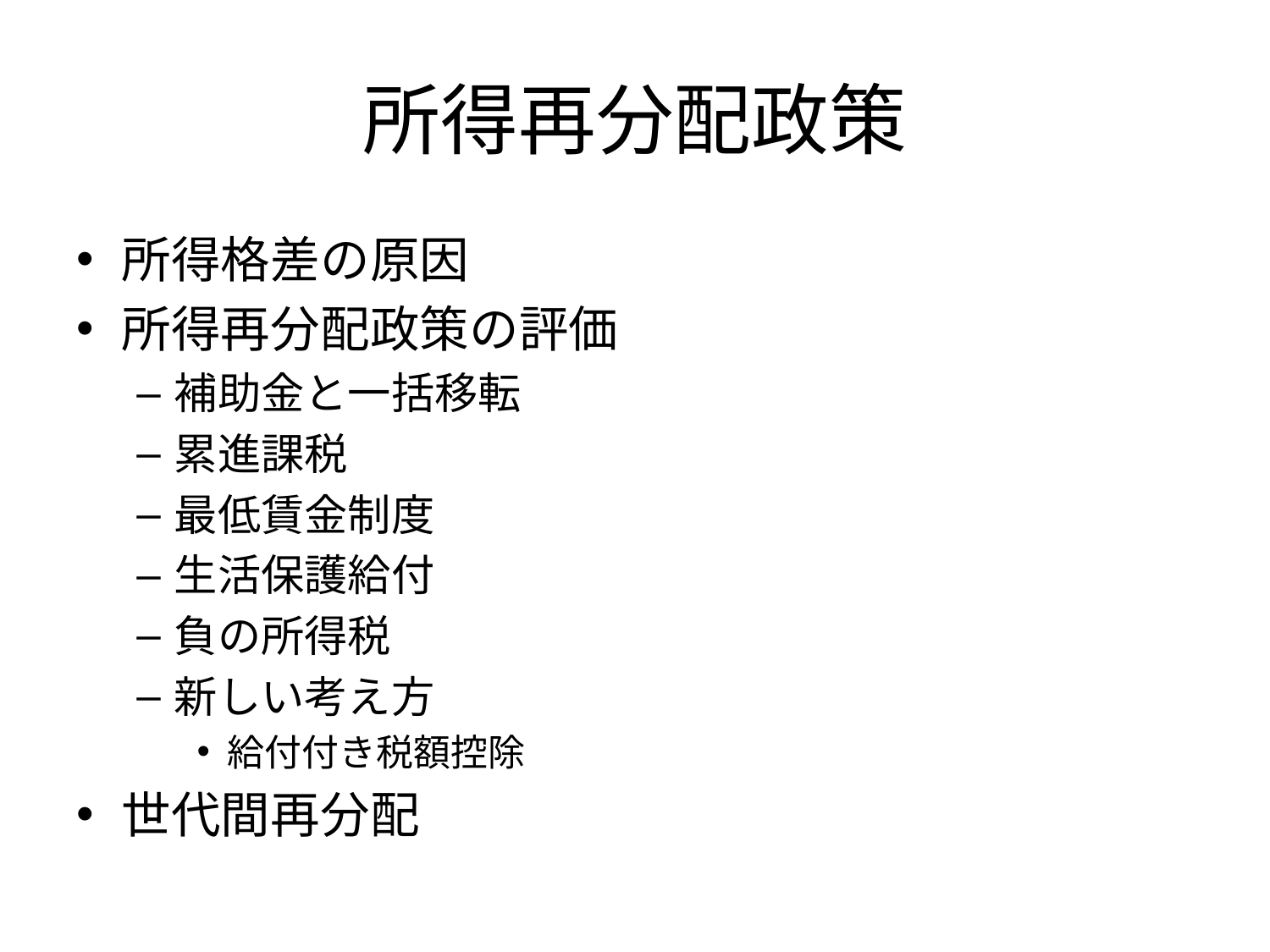

# 所得再分配政策
所得格差の原因
所得再分配政策の評価
補助金と一括移転
累進課税
最低賃金制度
生活保護給付
負の所得税
新しい考え方
給付付き税額控除
世代間再分配